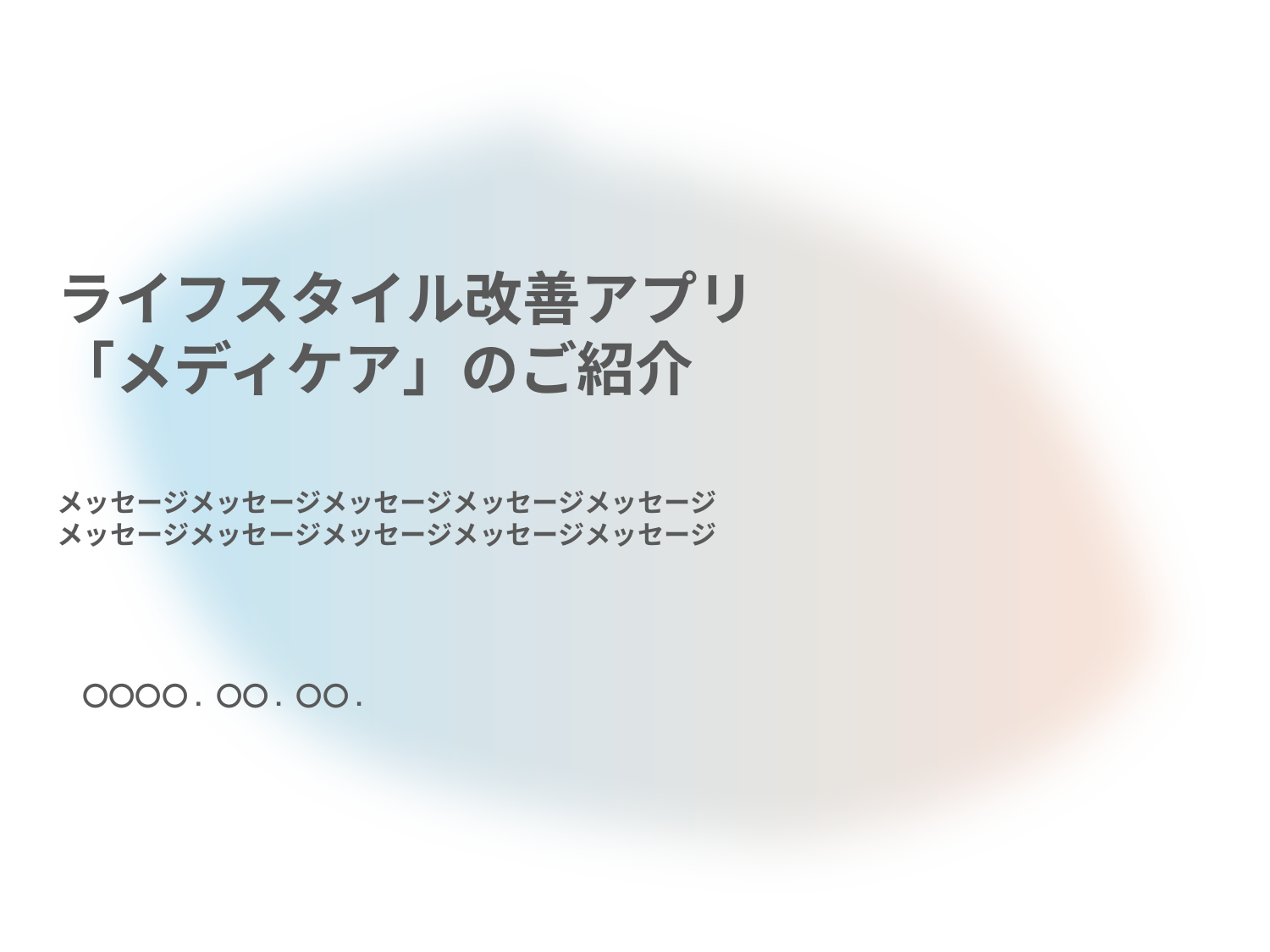

ライフスタイル改善アプリ
「メディケア」のご紹介
メッセージメッセージメッセージメッセージメッセージ
メッセージメッセージメッセージメッセージメッセージ
〇〇〇〇. 〇〇. 〇〇.